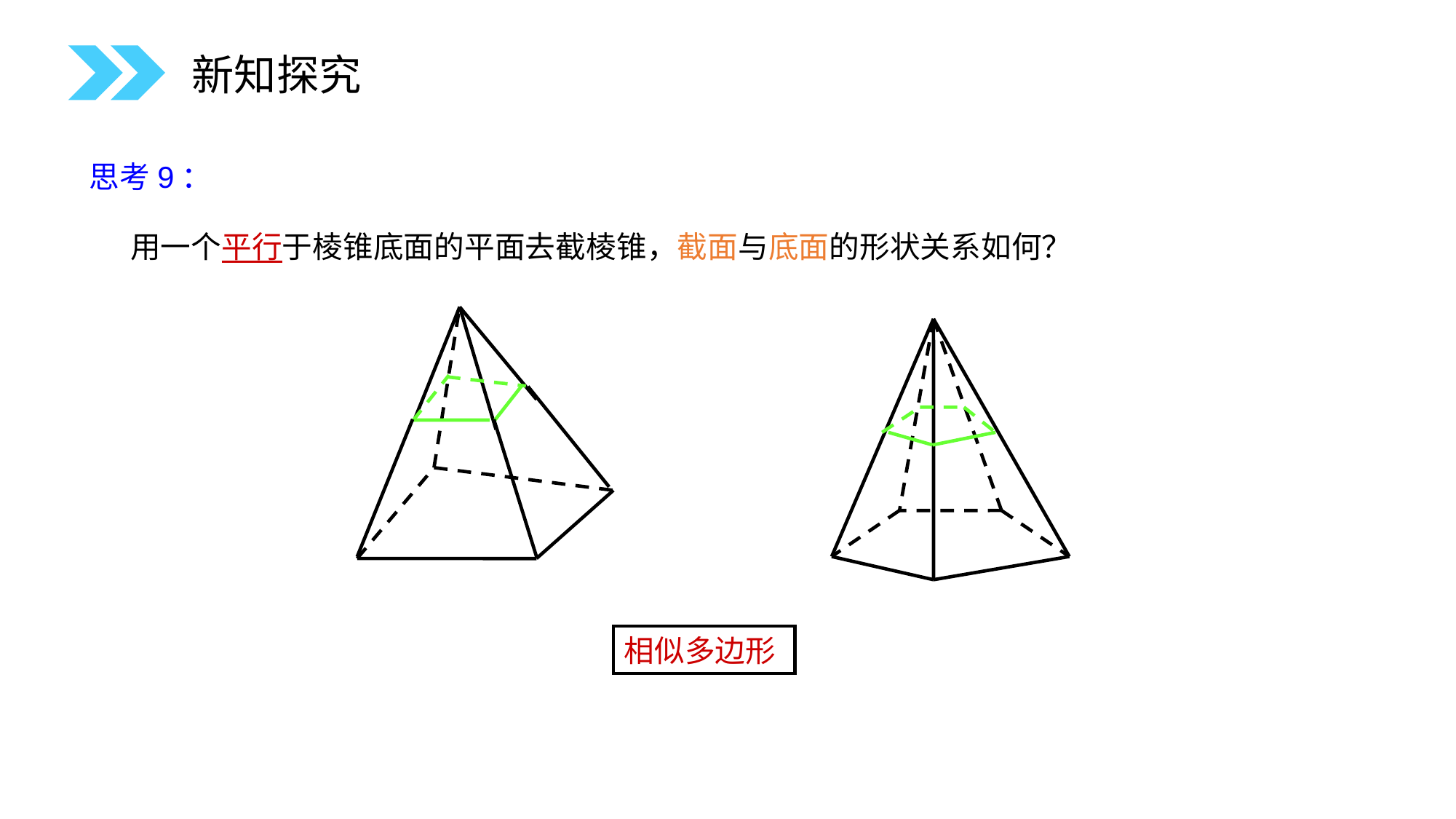

新知探究
思考9：
     用一个平行于棱锥底面的平面去截棱锥，截面与底面的形状关系如何？

相似多边形